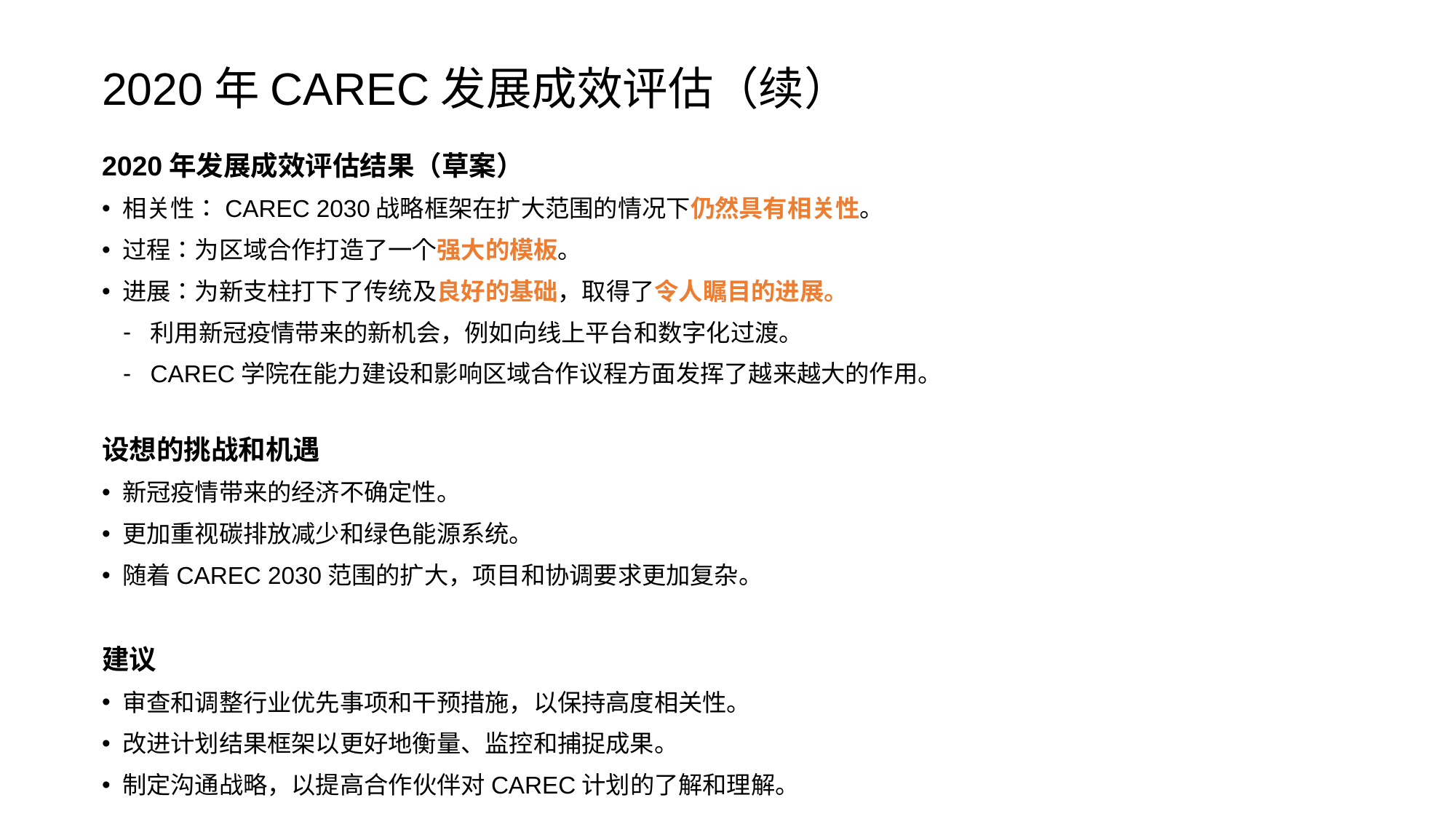

# 2020年CAREC发展成效评估（续）
2020年发展成效评估结果（草案）
相关性：CAREC 2030战略框架在扩大范围的情况下仍然具有相关性。
过程：为区域合作打造了一个强大的模板。
进展：为新支柱打下了传统及良好的基础，取得了令人瞩目的进展。
利用新冠疫情带来的新机会，例如向线上平台和数字化过渡。
CAREC学院在能力建设和影响区域合作议程方面发挥了越来越大的作用。

设想的挑战和机遇
新冠疫情带来的经济不确定性。
更加重视碳排放减少和绿色能源系统。
随着CAREC 2030范围的扩大，项目和协调要求更加复杂。

建议
审查和调整行业优先事项和干预措施，以保持高度相关性。
改进计划结果框架以更好地衡量、监控和捕捉成果。
制定沟通战略，以提高合作伙伴对CAREC计划的了解和理解。
3